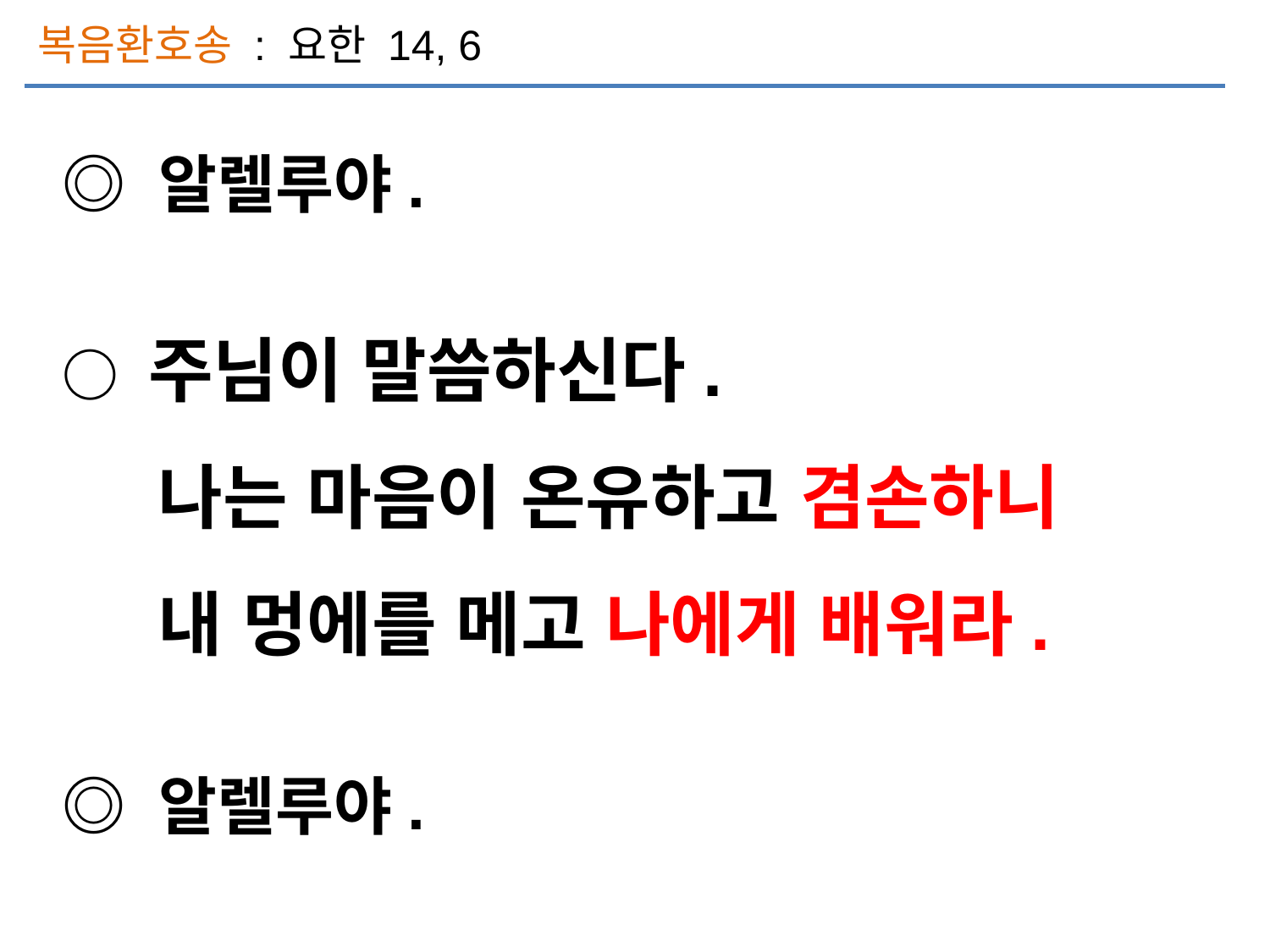

복음환호송 : 요한 14, 6
◎ 알렐루야.

○ 주님이 말씀하신다.
    나는 마음이 온유하고 겸손하니
    내 멍에를 메고 나에게 배워라.

◎ 알렐루야.